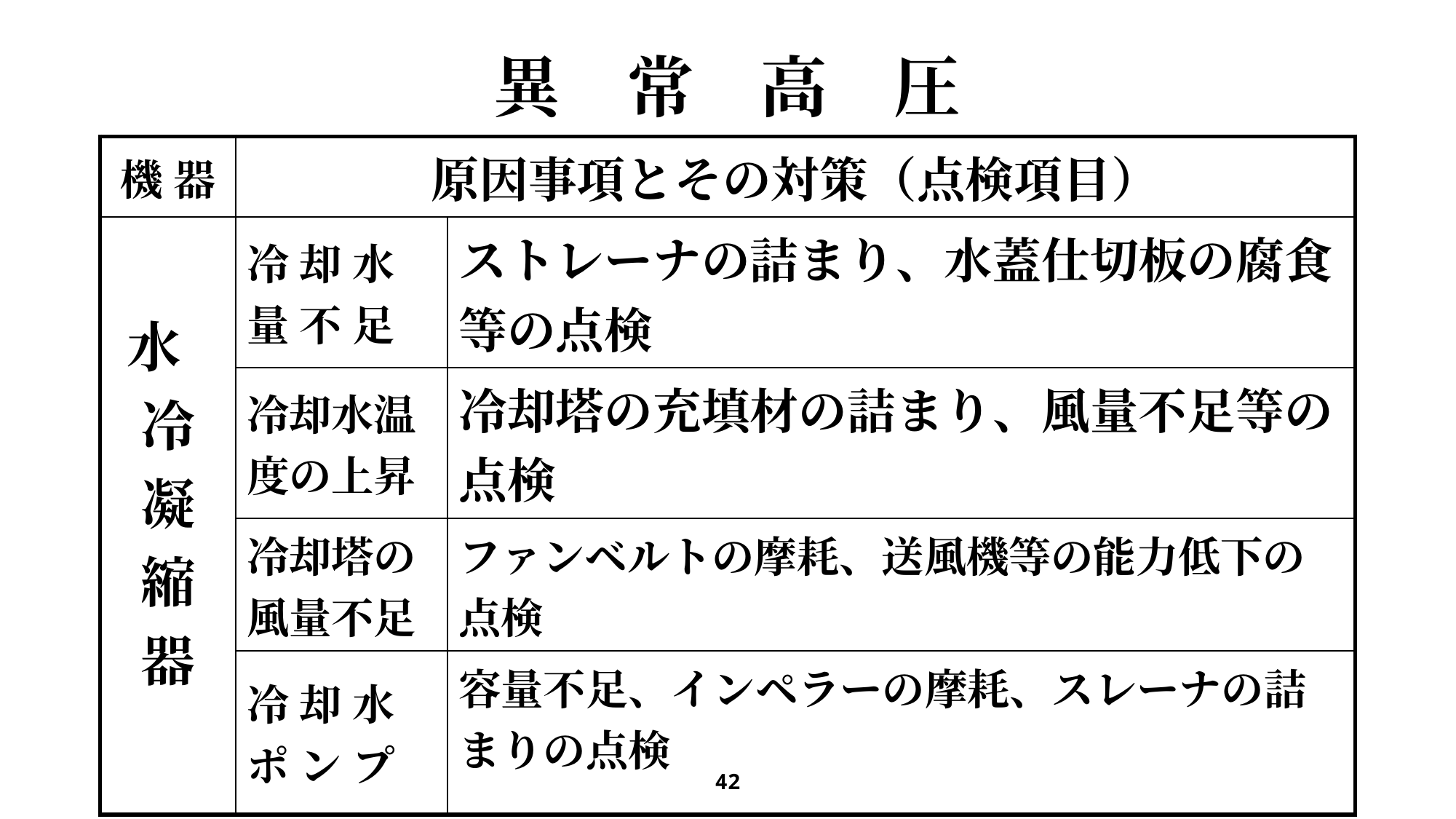

# 異　常　高　圧
| 機 器 | 原因事項とその対策（点検項目） |  |
| --- | --- | --- |
| 水 冷 凝 縮 器 | 冷 却 水 量 不 足 | ストレーナの詰まり、水蓋仕切板の腐食等の点検 |
|  | 冷却水温 度の上昇 | 冷却塔の充填材の詰まり、風量不足等の点検 |
|  | 冷却塔の 風量不足 | ファンベルトの摩耗、送風機等の能力低下の点検 |
|  | 冷 却 水 ポ ン プ | 容量不足、インペラーの摩耗、スレーナの詰まりの点検 |
42